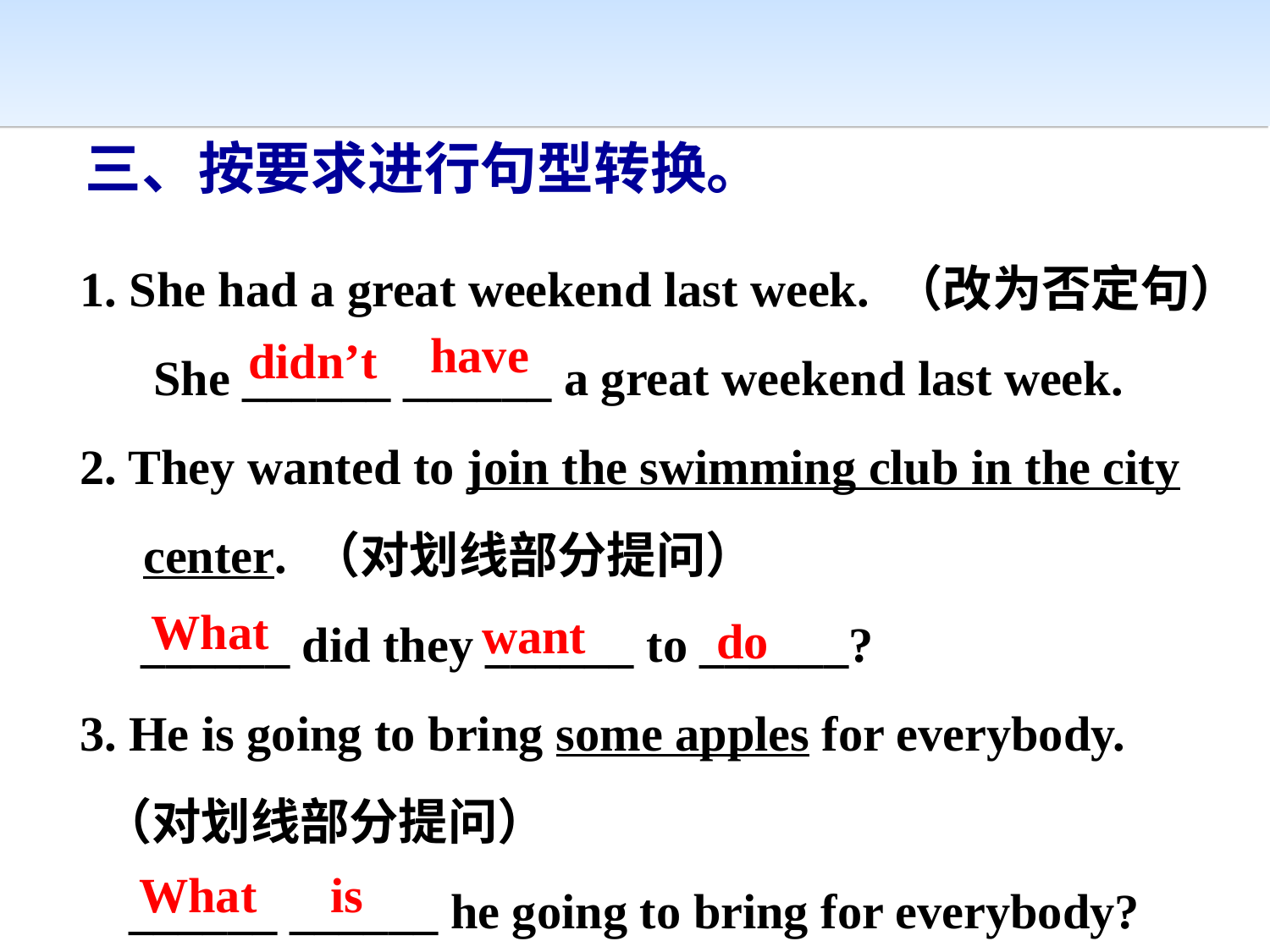

三、按要求进行句型转换。
1. She had a great weekend last week. （改为否定句）
      She ______ ______ a great weekend last week.
2. They wanted to join the swimming club in the city center. （对划线部分提问）
     ______ did they ______ to ______?
3. He is going to bring some apples for everybody.
 （对划线部分提问）
    ______ ______ he going to bring for everybody?
have
didn’t
What
want
do
is
What